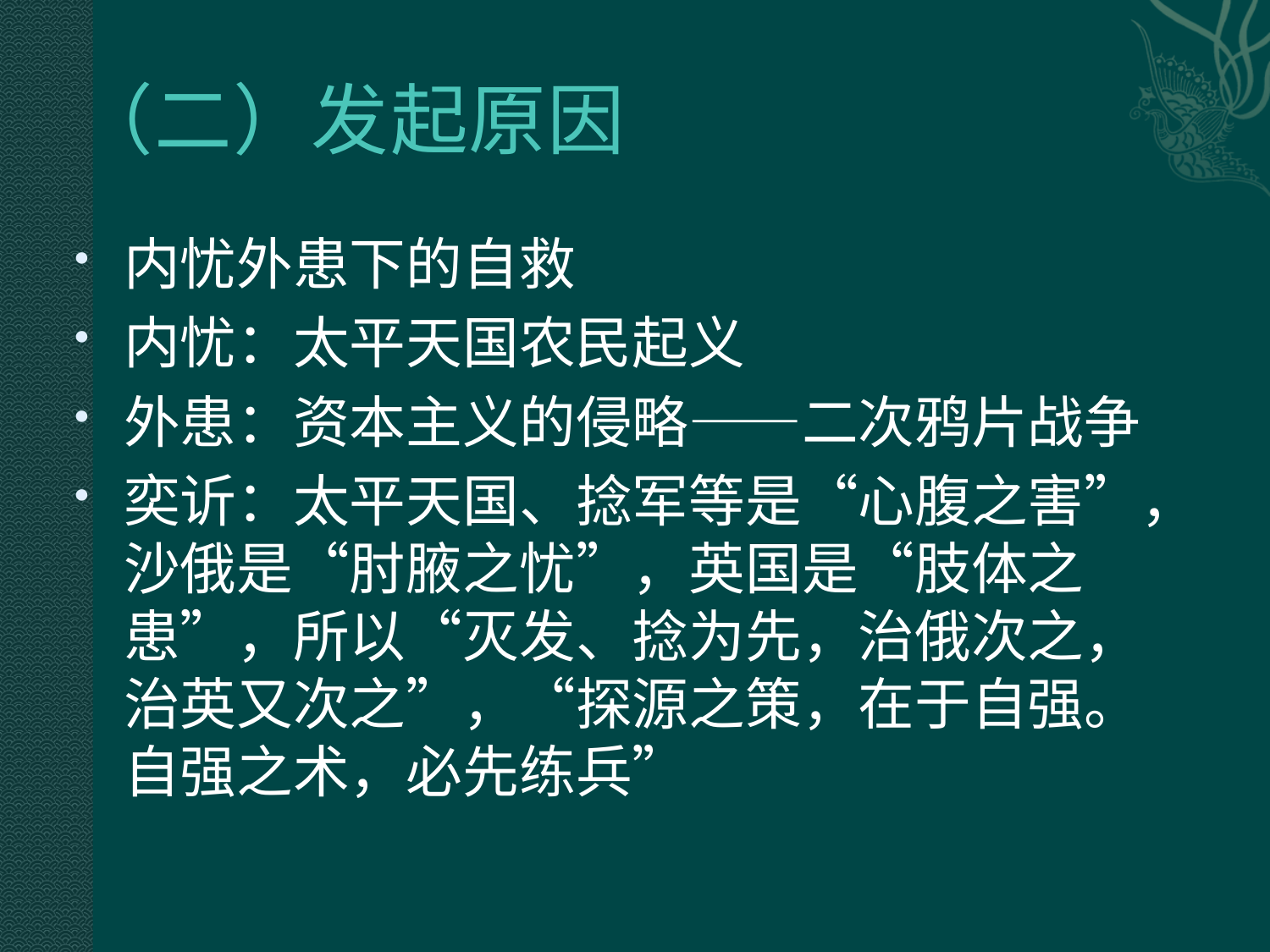

# （二）发起原因
内忧外患下的自救
内忧：太平天国农民起义
外患：资本主义的侵略——二次鸦片战争
奕䜣：太平天国、捻军等是“心腹之害”，沙俄是“肘腋之忧”，英国是“肢体之患”，所以“灭发、捻为先，治俄次之，治英又次之”，“探源之策，在于自强。自强之术，必先练兵”